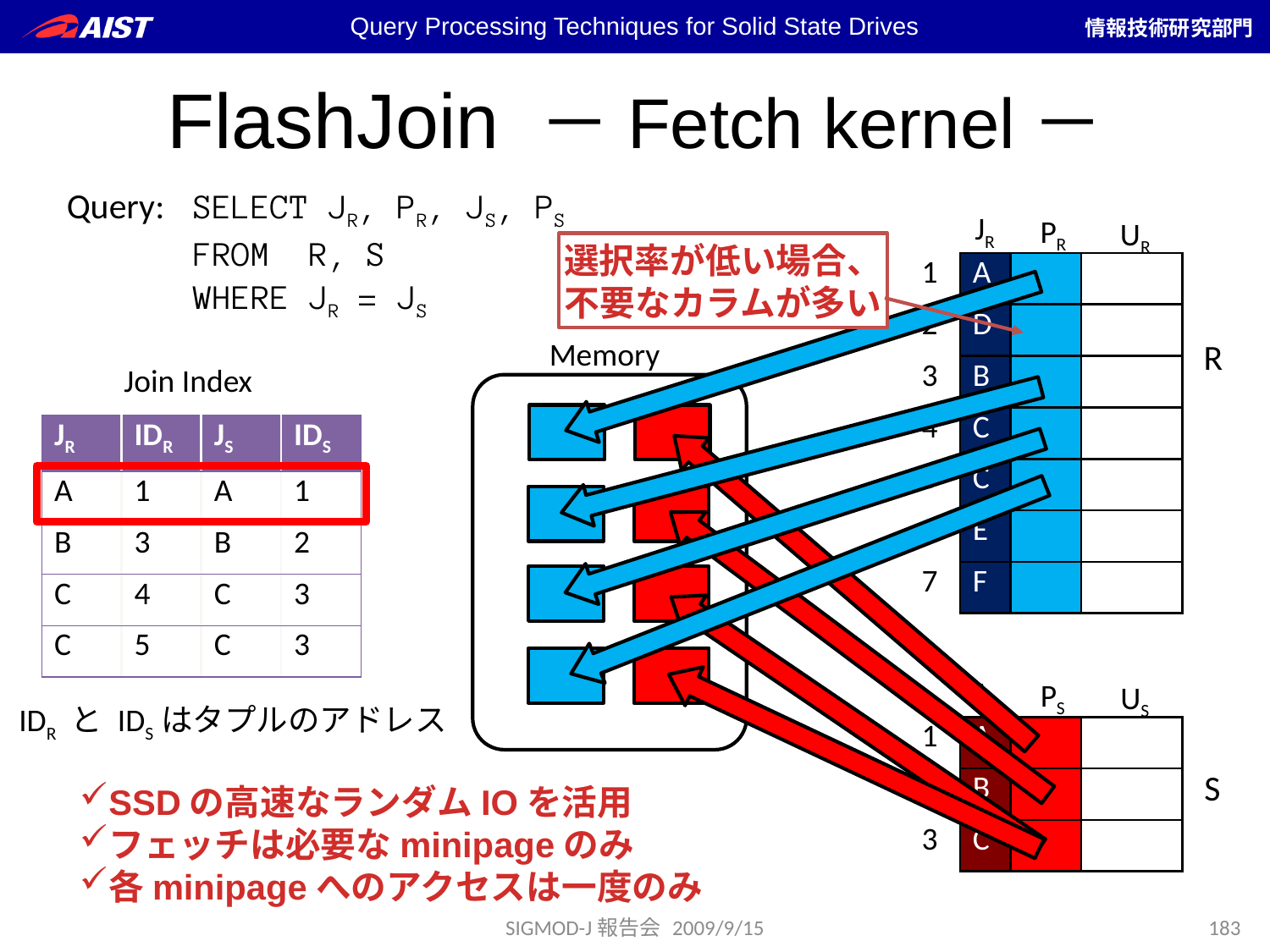

Query Processing Techniques for Solid State Drives
# FlashJoin －Fetch kernel－
Query: 	SELECT JR, PR, JS, PS
	FROM  R, S
	WHERE JR = JS
JR
PR
UR
選択率が低い場合、
不要なカラムが多い
| 1 | A |  |  |
| --- | --- | --- | --- |
| 2 | D |  |  |
| 3 | B |  |  |
| 4 | C |  |  |
| 5 | C |  |  |
| 6 | E |  |  |
| 7 | F |  |  |
Memory
R

Join Index

| JR | IDR | JS | IDS |
| --- | --- | --- | --- |
| A | 1 | A | 1 |
| B | 3 | B | 2 |
| C | 4 | C | 3 |
| C | 5 | C | 3 |

JS
PS
US
IDR と IDSはタプルのアドレス

| 1 | A |  |  |
| --- | --- | --- | --- |
| 2 | B |  |  |
| 3 | C |  |  |

S
SSDの高速なランダムIOを活用
フェッチは必要なminipageのみ
各minipageへのアクセスは一度のみ
SIGMOD-J報告会 2009/9/15
183